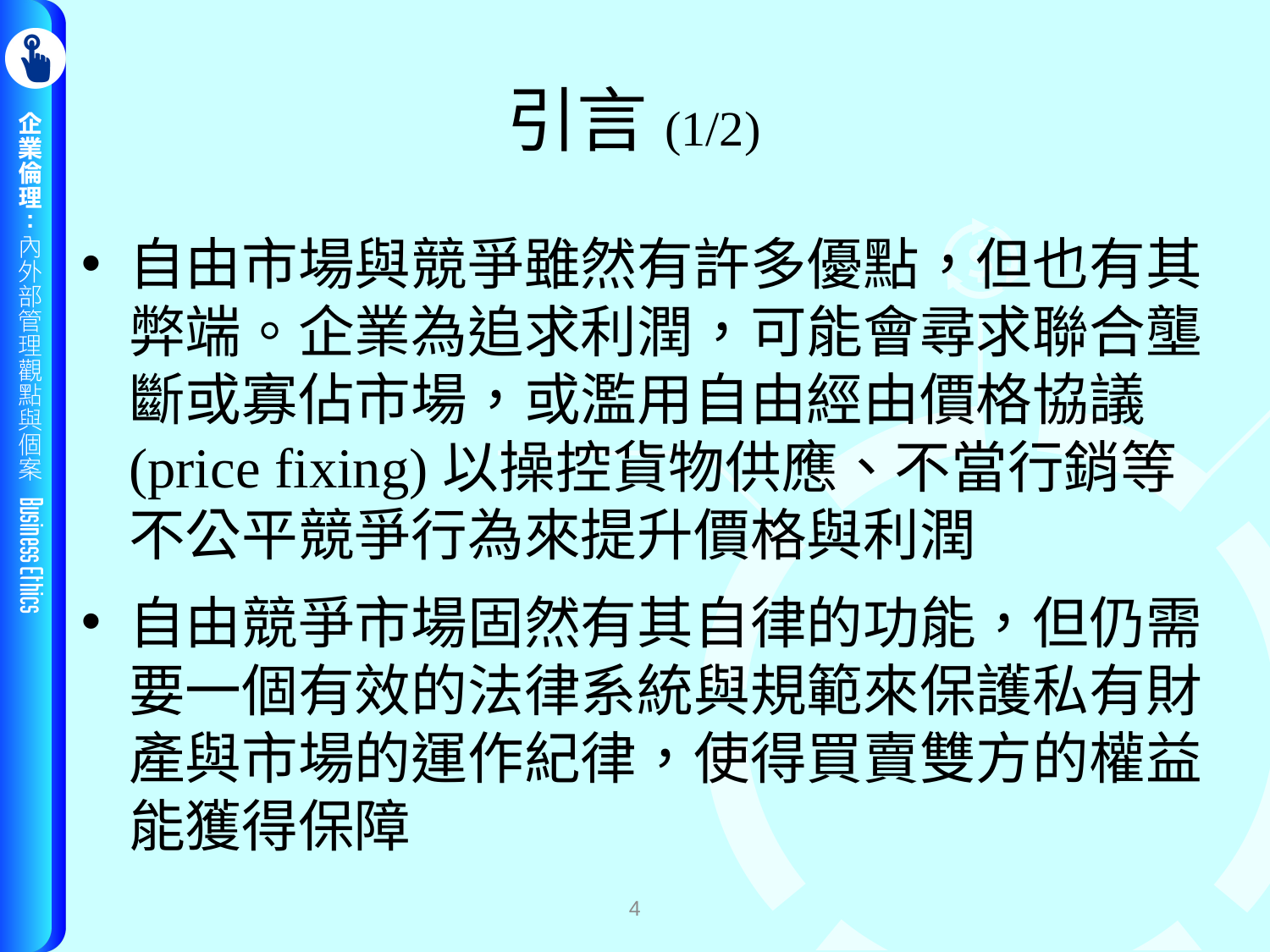

# 引言(1/2)
自由市場與競爭雖然有許多優點，但也有其弊端。企業為追求利潤，可能會尋求聯合壟斷或寡佔市場，或濫用自由經由價格協議(price fixing)以操控貨物供應、不當行銷等不公平競爭行為來提升價格與利潤
自由競爭市場固然有其自律的功能，但仍需要一個有效的法律系統與規範來保護私有財產與市場的運作紀律，使得買賣雙方的權益能獲得保障
4